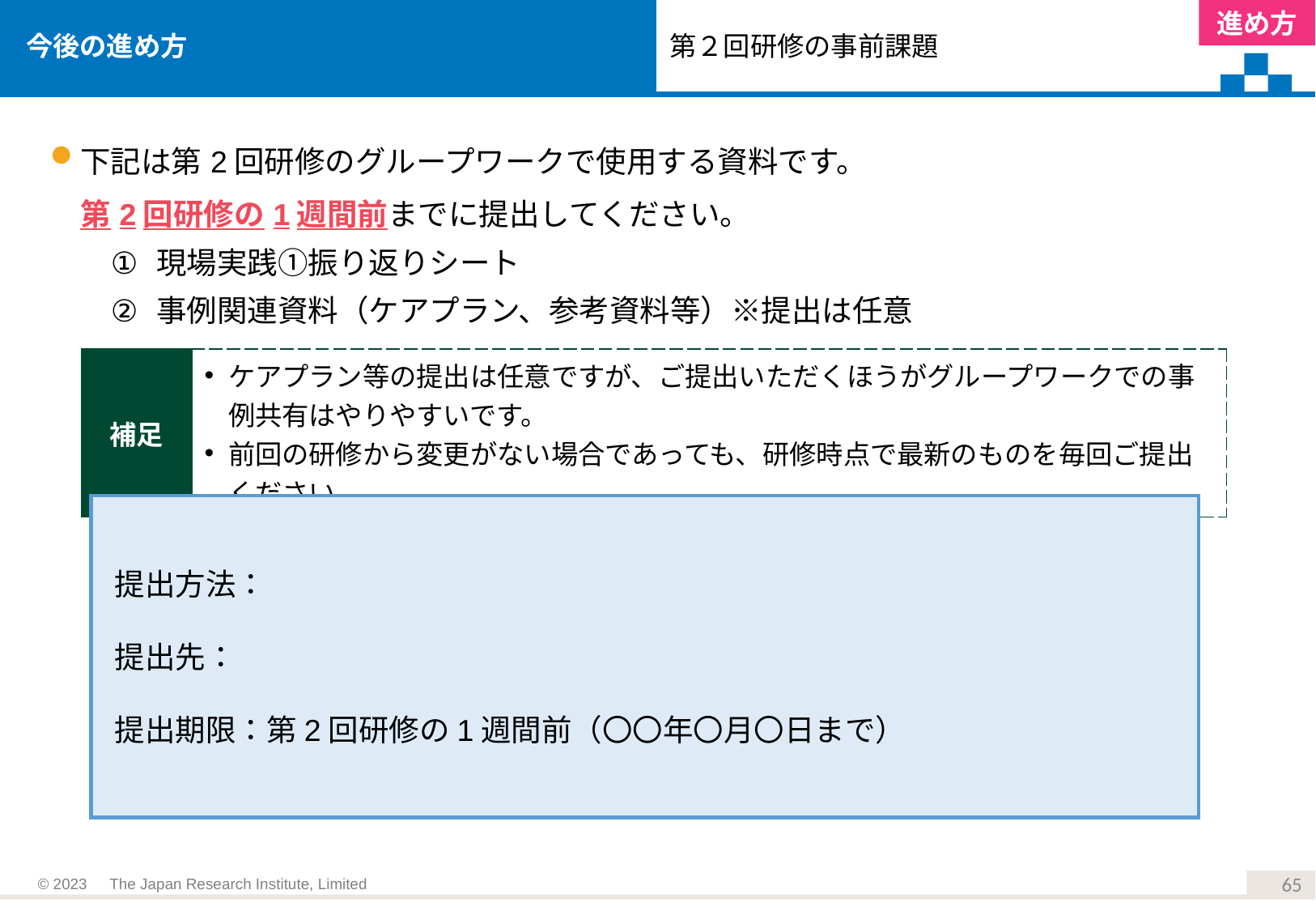

# 今後の進め方
進め方
第２回研修の事前課題
下記は第2回研修のグループワークで使用する資料です。
第2回研修の1週間前までに提出してください。
現場実践①振り返りシート
事例関連資料（ケアプラン、参考資料等）※提出は任意
| 補足 | ケアプラン等の提出は任意ですが、ご提出いただくほうがグループワークでの事例共有はやりやすいです。 前回の研修から変更がない場合であっても、研修時点で最新のものを毎回ご提出ください。 |
| --- | --- |
提出方法：

提出先：

提出期限：第2回研修の1週間前（〇〇年〇月〇日まで）
65